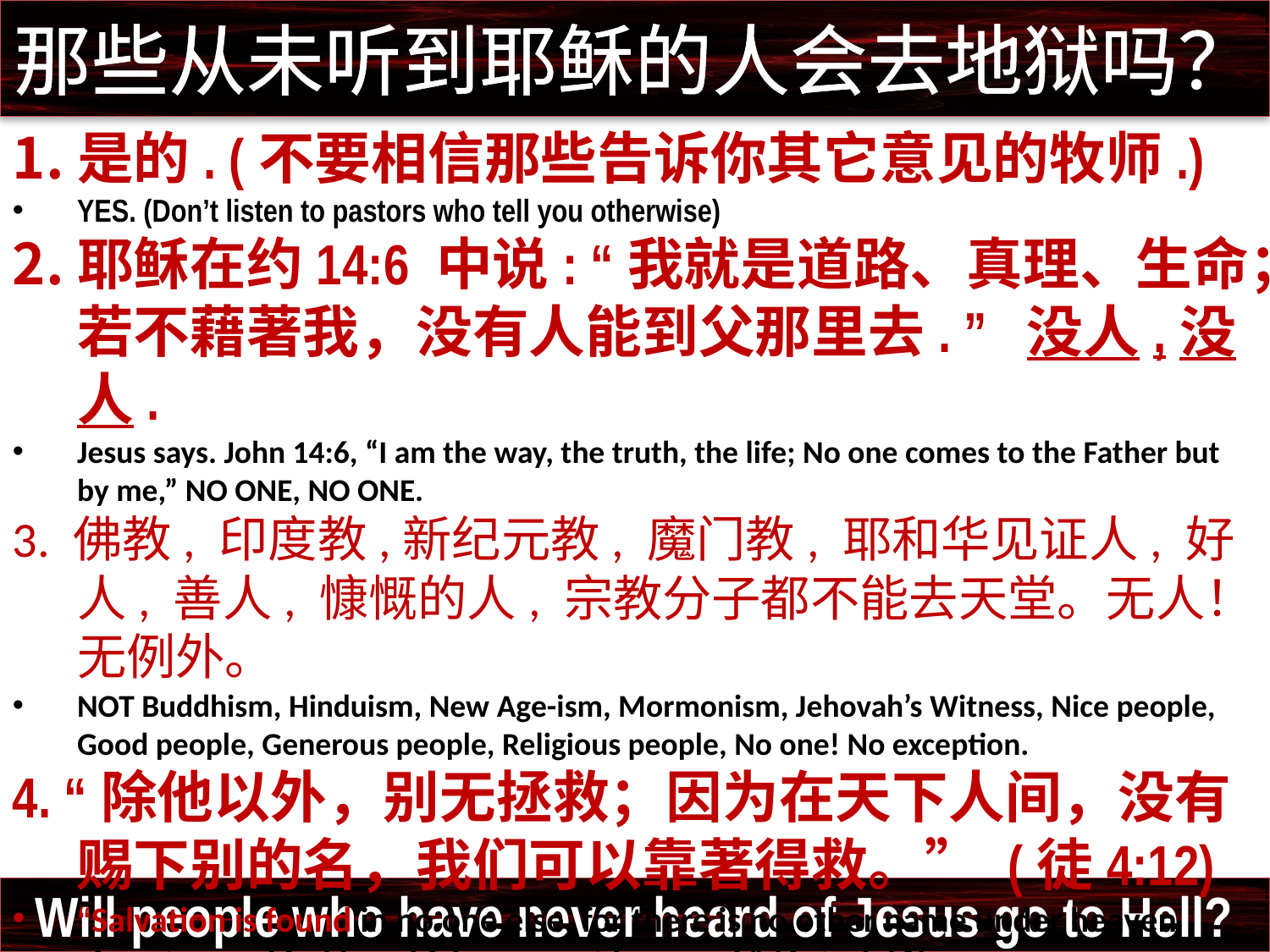

那些从未听到耶稣的人会去地狱吗？
是的. (不要相信那些告诉你其它意见的牧师.)
YES. (Don’t listen to pastors who tell you otherwise)
耶稣在约14:6 中说: “我就是道路、真理、生命；若不藉著我，没有人能到父那里去. ”  没人,没人.
Jesus says. John 14:6, “I am the way, the truth, the life; No one comes to the Father but by me,” NO ONE, NO ONE.
3. 佛教, 印度教,新纪元教, 魔门教, 耶和华见证人, 好人, 善人, 慷慨的人, 宗教分子都不能去天堂。无人！无例外。
NOT Buddhism, Hinduism, New Age-ism, Mormonism, Jehovah’s Witness, Nice people, Good people, Generous people, Religious people, No one! No exception.
4. “除他以外，别无拯救；因为在天下人间，没有赐下别的名，我们可以靠著得救。” (徒4:12)
“Salvation is found in no one else, for there is no other name under heaven given to mankind by which we must be saved.” (Acts 4:12)

Will people who have never heard of Jesus go to Hell?